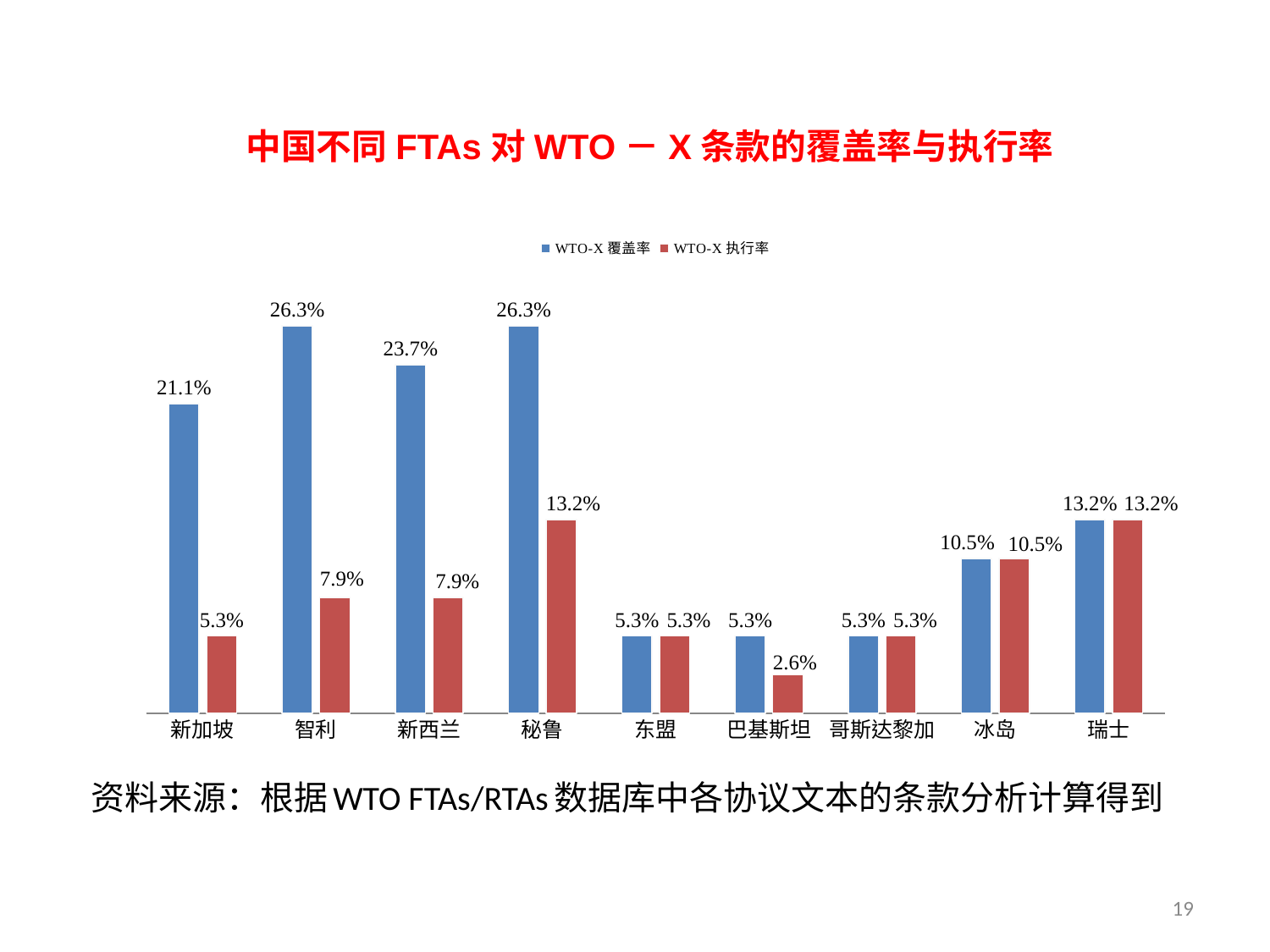

中国不同FTAs对WTO－X条款的覆盖率与执行率

### Chart

| Category | WTO-X覆盖率 | WTO-X执行率 |
|---|---|---|
| 新加坡 | 0.21052631578947423 | 0.05263157894736843 |
| 智利 | 0.2631578947368423 | 0.07894736842105247 |
| 新西兰 | 0.23684210526315788 | 0.07894736842105247 |
| 秘鲁 | 0.2631578947368423 | 0.1315789473684212 |
| 东盟 | 0.05263157894736843 | 0.05263157894736843 |
| 巴基斯坦 | 0.05263157894736843 | 0.026315789473684216 |
| 哥斯达黎加 | 0.05263157894736843 | 0.05263157894736843 |
| 冰岛 | 0.10526315789473686 | 0.10526315789473686 |
| 瑞士 | 0.1315789473684212 | 0.1315789473684212 |
资料来源：根据WTO FTAs/RTAs数据库中各协议文本的条款分析计算得到

19